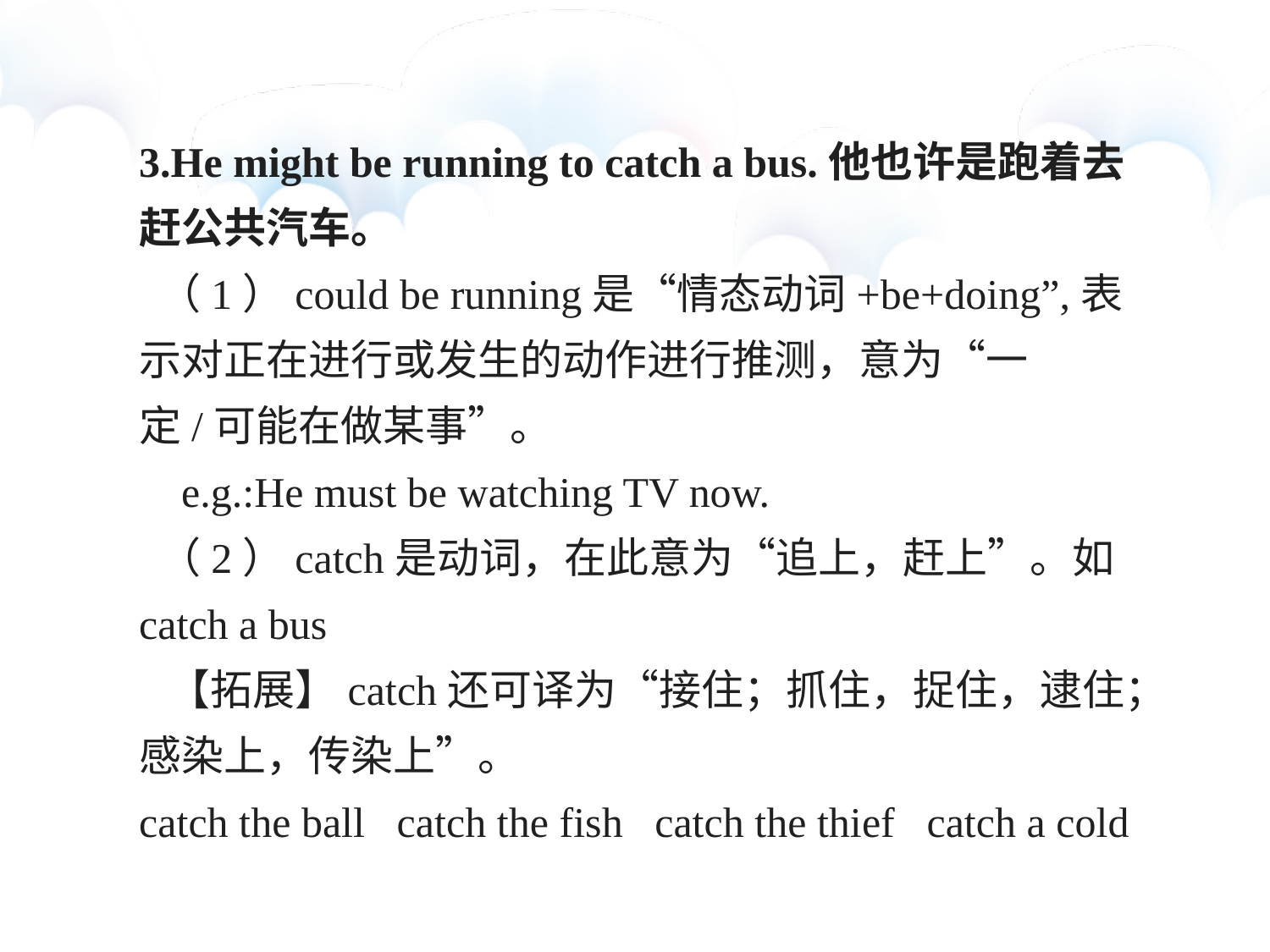

3.He might be running to catch a bus.他也许是跑着去赶公共汽车。
 （1）could be running是“情态动词+be+doing”,表示对正在进行或发生的动作进行推测，意为“一定/可能在做某事”。
    e.g.:He must be watching TV now.
 （2）catch是动词，在此意为“追上，赶上”。如catch a bus
  【拓展】catch还可译为“接住；抓住，捉住，逮住；感染上，传染上”。
catch the ball   catch the fish   catch the thief   catch a cold